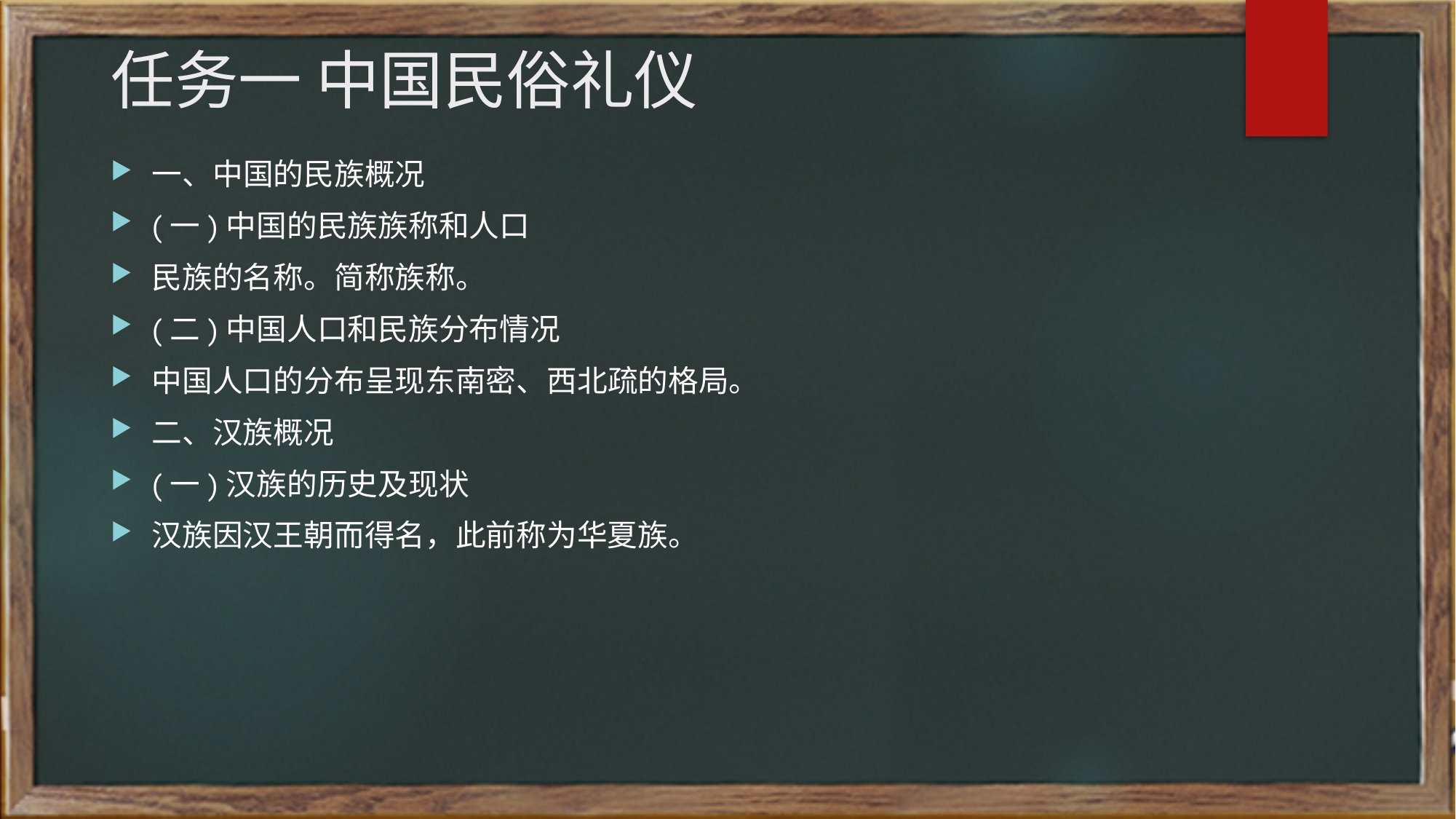

# 任务一 中国民俗礼仪
一、中国的民族概况
(一)中国的民族族称和人口
民族的名称。简称族称。
(二)中国人口和民族分布情况
中国人口的分布呈现东南密、西北疏的格局。
二、汉族概况
(一)汉族的历史及现状
汉族因汉王朝而得名，此前称为华夏族。